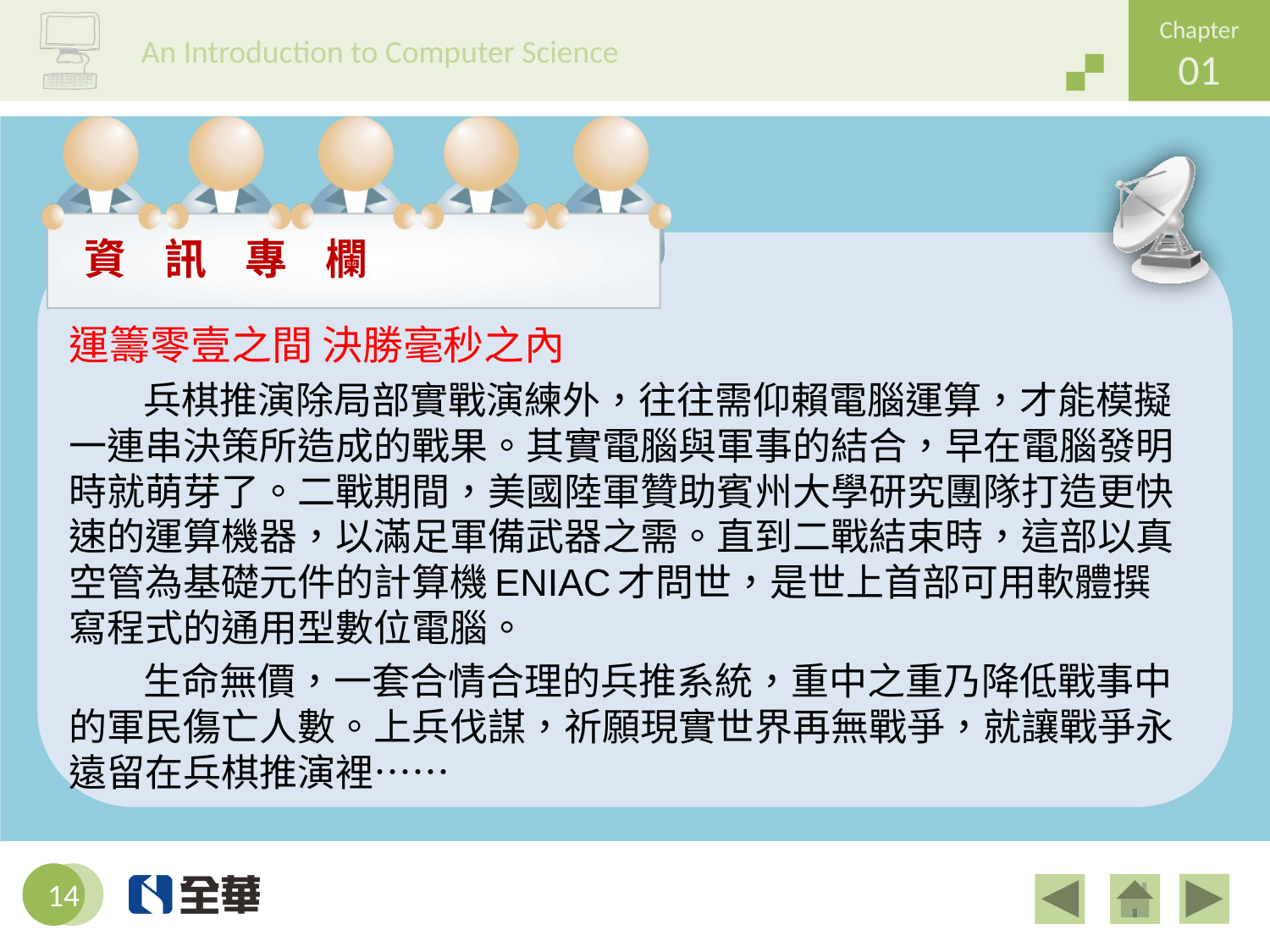

運籌零壹之間 決勝毫秒之內
        兵棋推演除局部實戰演練外，往往需仰賴電腦運算，才能模擬一連串決策所造成的戰果。其實電腦與軍事的結合，早在電腦發明時就萌芽了。二戰期間，美國陸軍贊助賓州大學研究團隊打造更快速的運算機器，以滿足軍備武器之需。直到二戰結束時，這部以真空管為基礎元件的計算機ENIAC才問世，是世上首部可用軟體撰寫程式的通用型數位電腦。
        生命無價，一套合情合理的兵推系統，重中之重乃降低戰事中的軍民傷亡人數。上兵伐謀，祈願現實世界再無戰爭，就讓戰爭永遠留在兵棋推演裡⋯⋯